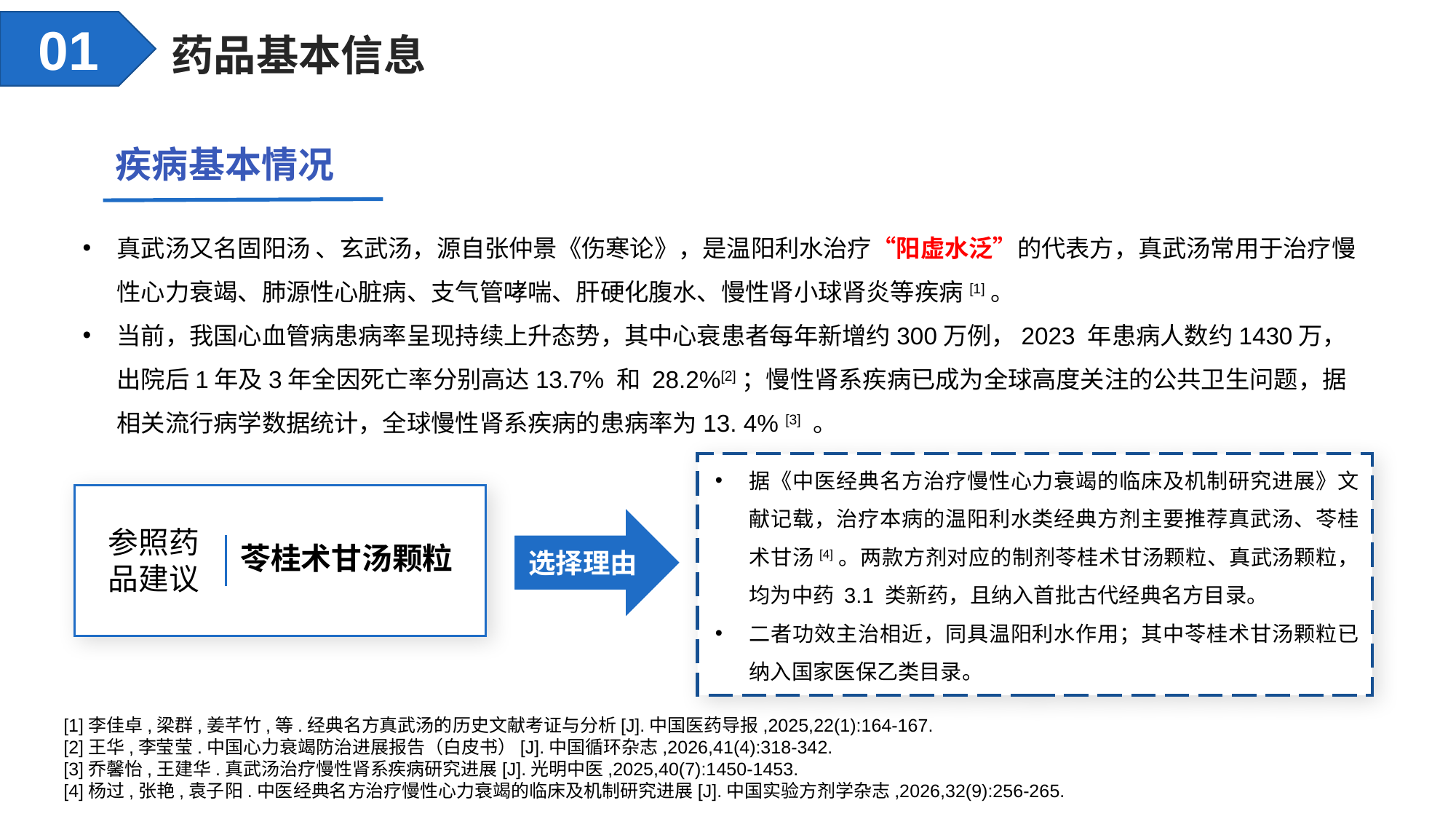

01
药品基本信息
疾病基本情况
真武汤又名固阳汤 、玄武汤，源自张仲景《伤寒论》，是温阳利水治疗“阳虚水泛”的代表方，真武汤常用于治疗慢性心力衰竭、肺源性心脏病、支气管哮喘、肝硬化腹水、慢性肾小球肾炎等疾病[1]。
当前，我国心血管病患病率呈现持续上升态势，其中心衰患者每年新增约300万例，2023 年患病人数约1430万，出院后1年及3年全因死亡率分别高达13.7% 和 28.2%[2]；慢性肾系疾病已成为全球高度关注的公共卫生问题，据相关流行病学数据统计，全球慢性肾系疾病的患病率为13. 4% [3] 。

据《中医经典名方治疗慢性心力衰竭的临床及机制研究进展》文献记载，治疗本病的温阳利水类经典方剂主要推荐真武汤、苓桂术甘汤[4]。两款方剂对应的制剂苓桂术甘汤颗粒、真武汤颗粒，均为中药 3.1 类新药，且纳入首批古代经典名方目录。
二者功效主治相近，同具温阳利水作用；其中苓桂术甘汤颗粒已纳入国家医保乙类目录。

参照药品建议：
参照药品建议
苓桂术甘汤颗粒
选择理由
[1]李佳卓,梁群,姜芊竹,等.经典名方真武汤的历史文献考证与分析[J].中国医药导报,2025,22(1):164-167.
[2]王华,李莹莹.中国心力衰竭防治进展报告（白皮书）[J].中国循环杂志,2026,41(4):318-342.
[3]乔馨怡,王建华.真武汤治疗慢性肾系疾病研究进展[J].光明中医,2025,40(7):1450-1453.
[4]杨过,张艳,袁子阳.中医经典名方治疗慢性心力衰竭的临床及机制研究进展[J].中国实验方剂学杂志,2026,32(9):256-265.